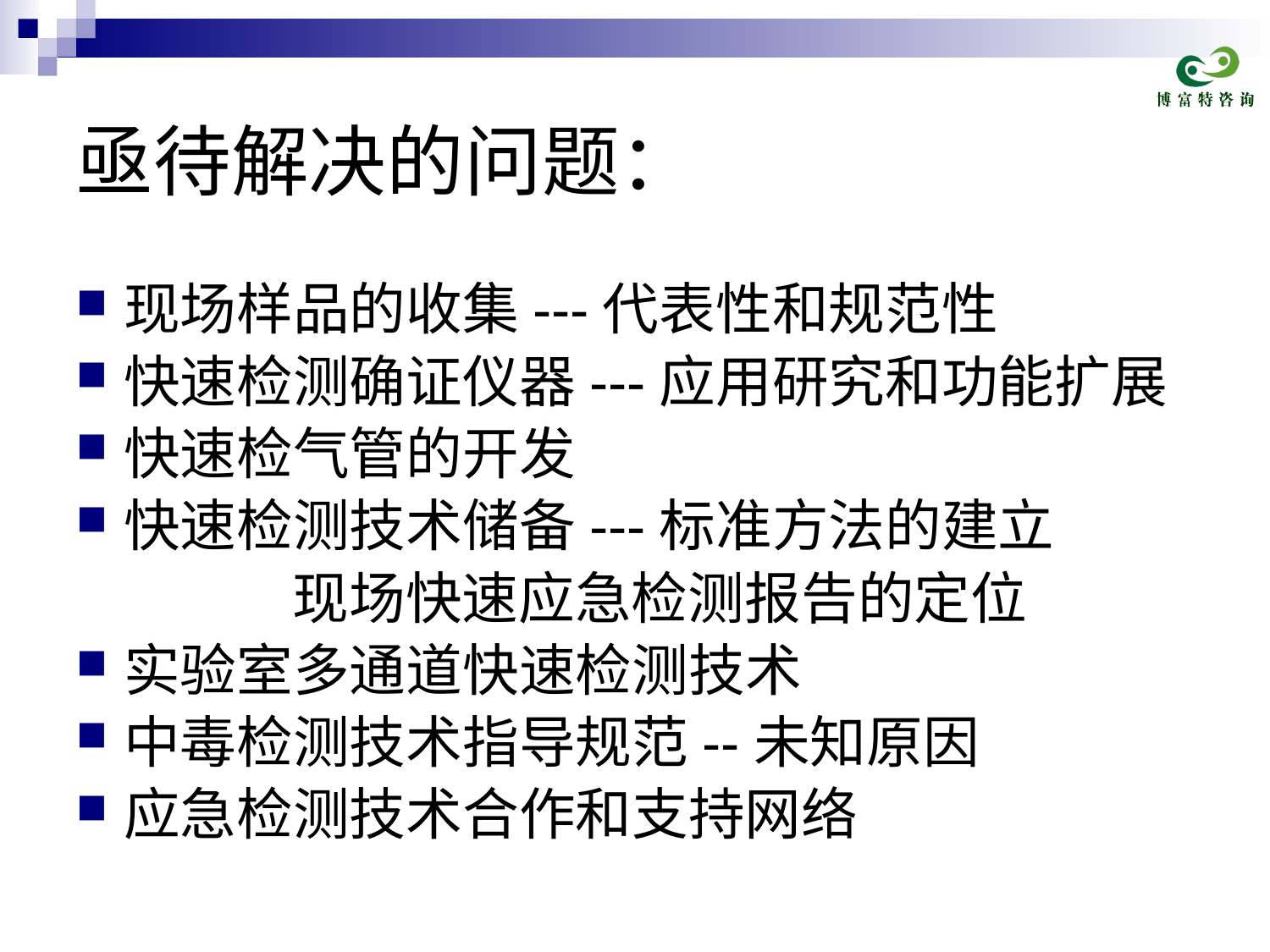

# 亟待解决的问题：
现场样品的收集---代表性和规范性
快速检测确证仪器---应用研究和功能扩展
快速检气管的开发
快速检测技术储备---标准方法的建立
                现场快速应急检测报告的定位
实验室多通道快速检测技术
中毒检测技术指导规范--未知原因
应急检测技术合作和支持网络